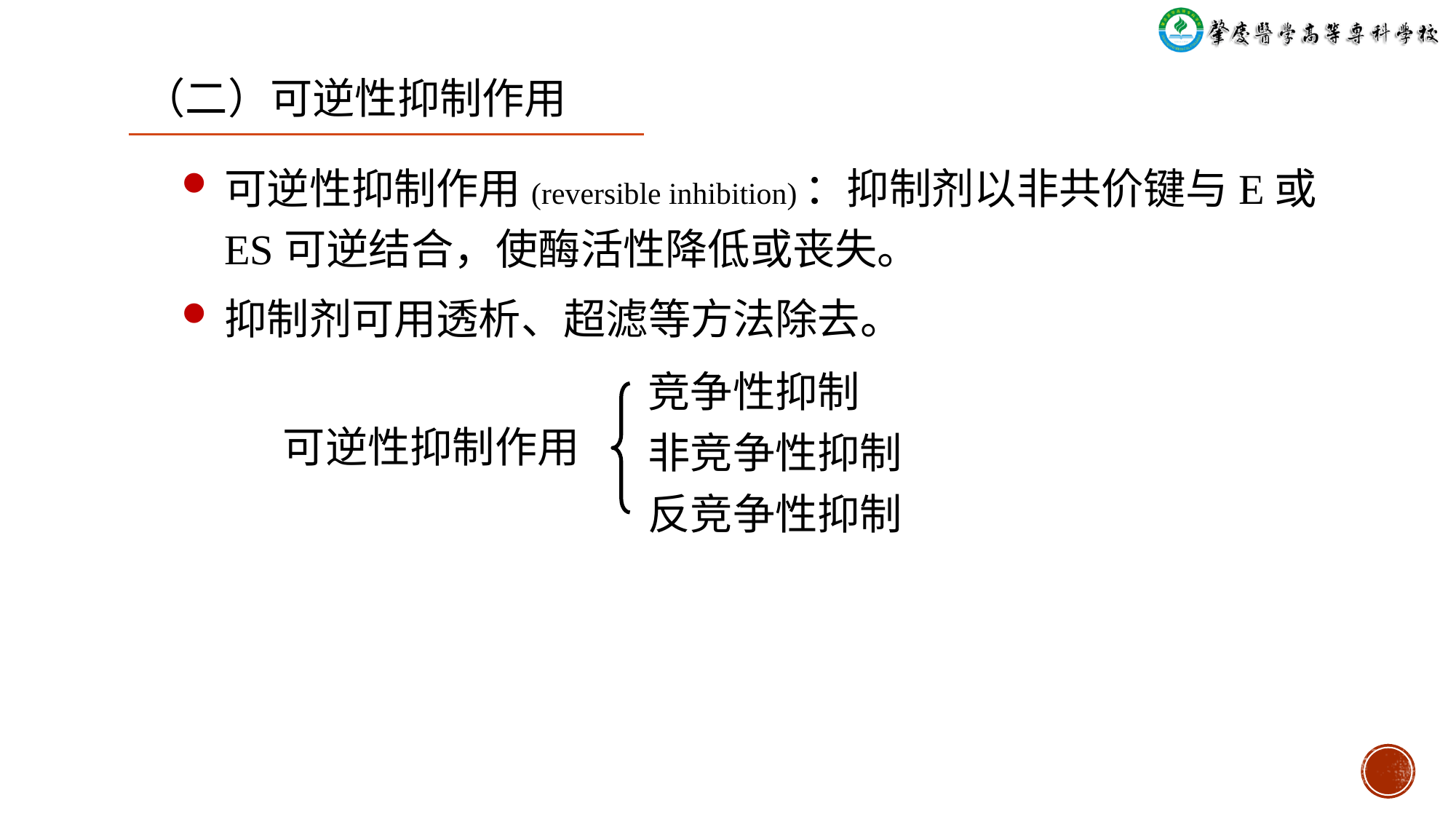

（二）可逆性抑制作用
可逆性抑制作用(reversible inhibition)：抑制剂以非共价键与E或ES可逆结合，使酶活性降低或丧失。
抑制剂可用透析、超滤等方法除去。
竞争性抑制
非竞争性抑制
反竞争性抑制

可逆性抑制作用